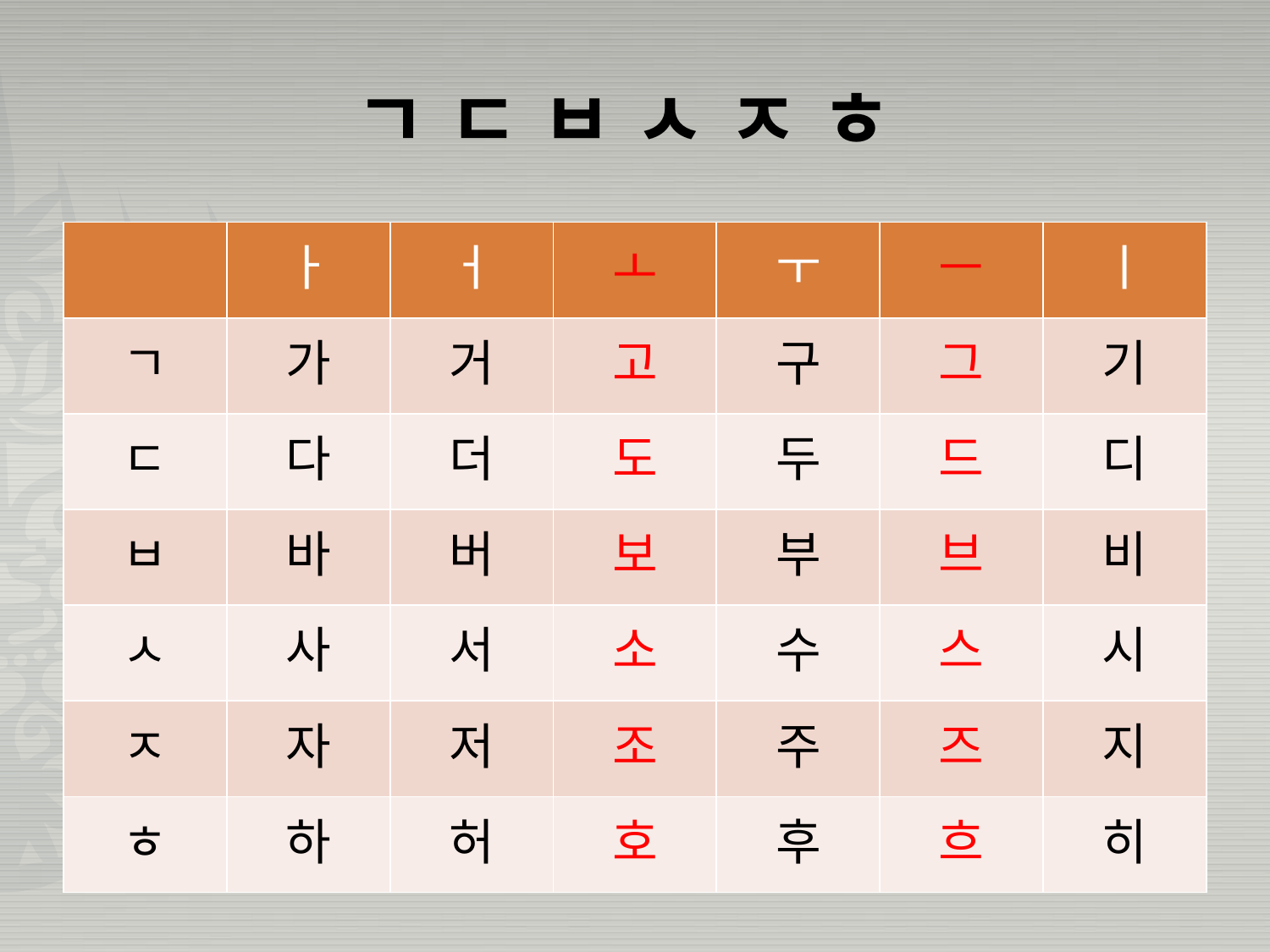

# ㄱ ㄷ ㅂ ㅅ ㅈ ㅎ
|  | ㅏ | ㅓ | ㅗ | ㅜ | ㅡ | ㅣ |
| --- | --- | --- | --- | --- | --- | --- |
| ㄱ | 가 | 거 | 고 | 구 | 그 | 기 |
| ㄷ | 다 | 더 | 도 | 두 | 드 | 디 |
| ㅂ | 바 | 버 | 보 | 부 | 브 | 비 |
| ㅅ | 사 | 서 | 소 | 수 | 스 | 시 |
| ㅈ | 자 | 저 | 조 | 주 | 즈 | 지 |
| ㅎ | 하 | 허 | 호 | 후 | 흐 | 히 |